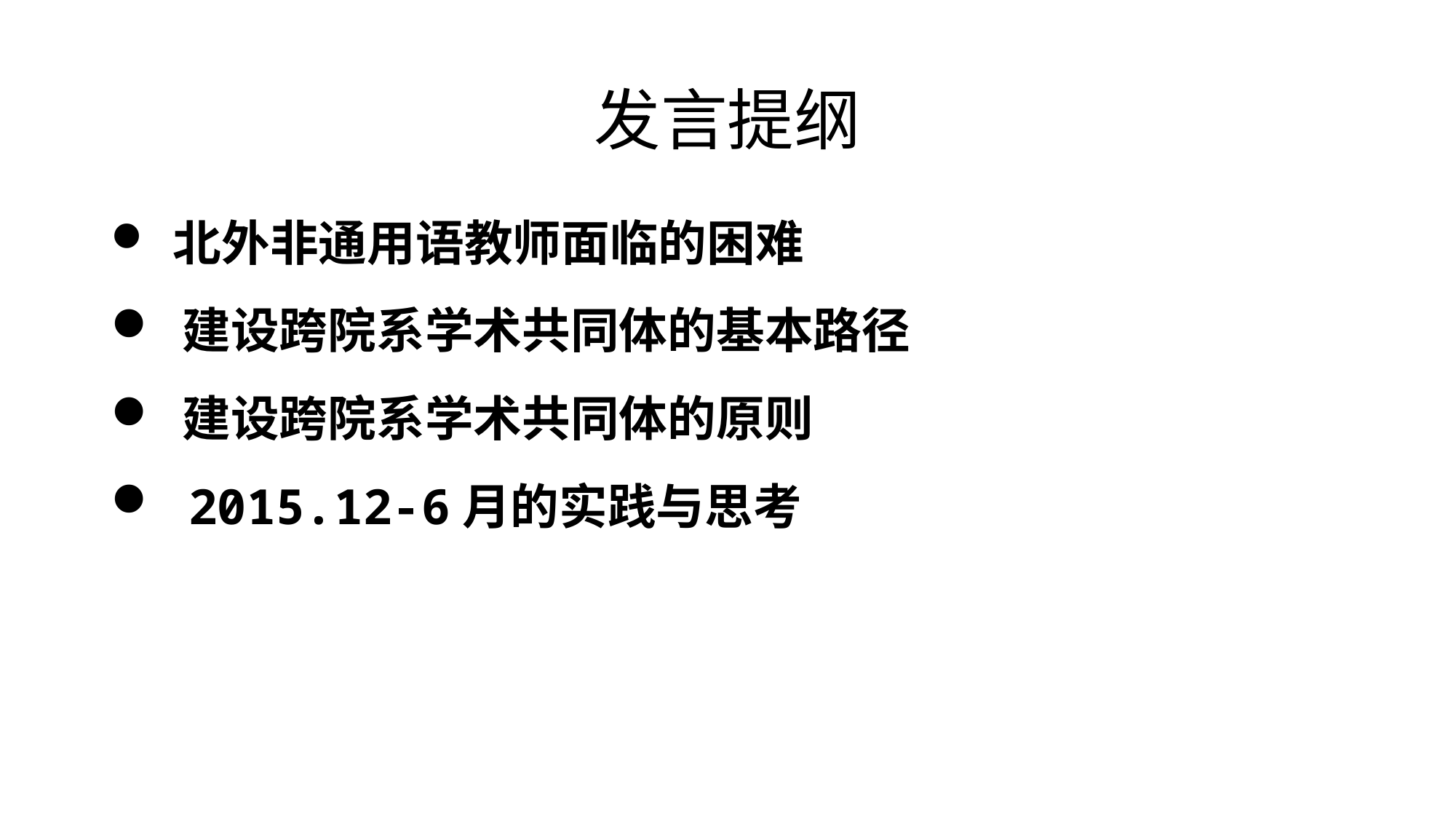

# 发言提纲
 北外非通用语教师面临的困难
 建设跨院系学术共同体的基本路径
 建设跨院系学术共同体的原则
 2015.12-6月的实践与思考